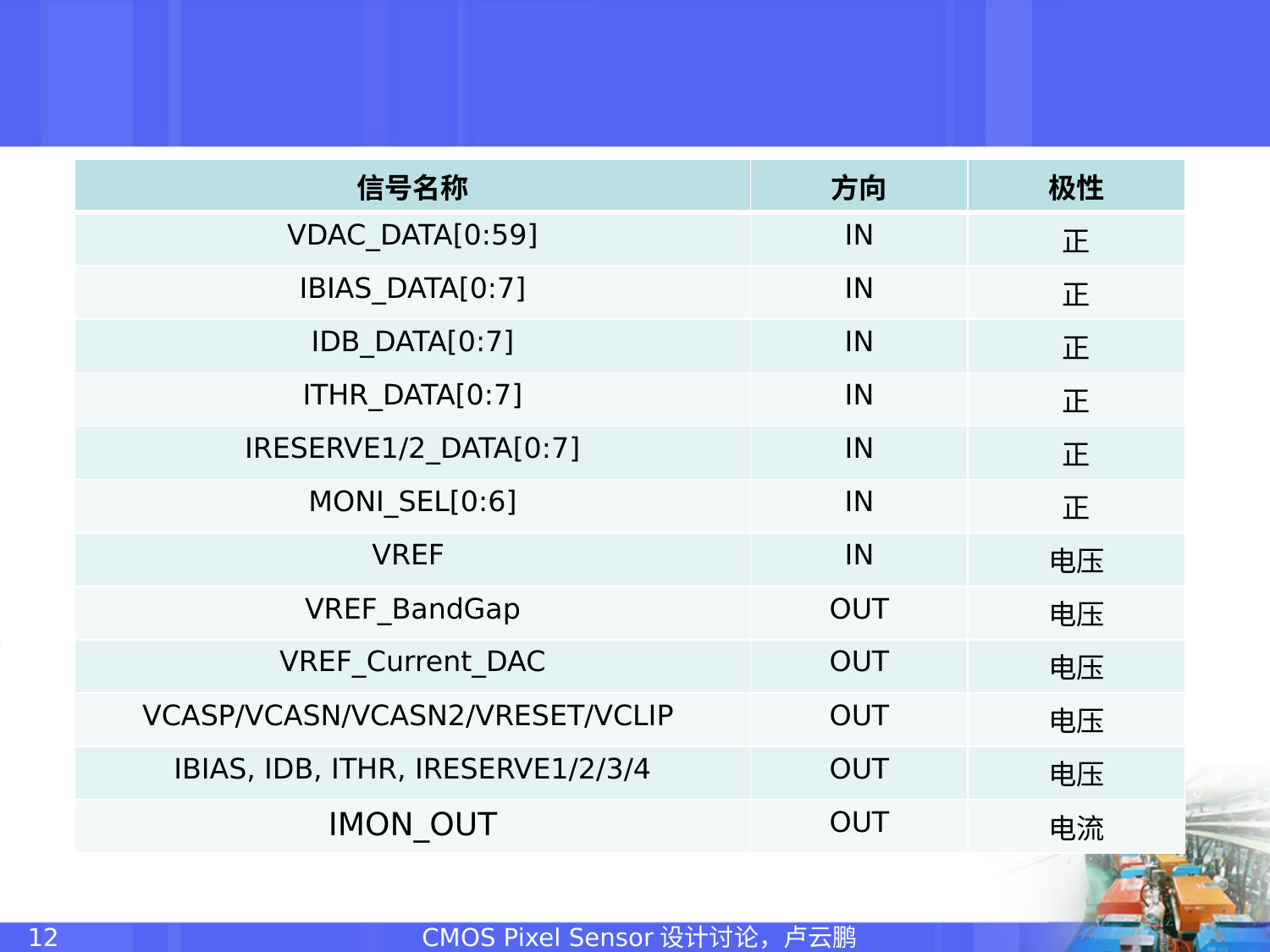

| 信号名称 | 方向 | 极性 |
| --- | --- | --- |
| VDAC\_DATA[0:59] | IN | 正 |
| IBIAS\_DATA[0:7] | IN | 正 |
| IDB\_DATA[0:7] | IN | 正 |
| ITHR\_DATA[0:7] | IN | 正 |
| IRESERVE1/2\_DATA[0:7] | IN | 正 |
| MONI\_SEL[0:6] | IN | 正 |
| VREF | IN | 电压 |
| VREF\_BandGap | OUT | 电压 |
| VREF\_Current\_DAC | OUT | 电压 |
| VCASP/VCASN/VCASN2/VRESET/VCLIP | OUT | 电压 |
| IBIAS, IDB, ITHR, IRESERVE1/2/3/4 | OUT | 电压 |
| IMON\_OUT | OUT | 电流 |
CMOS Pixel Sensor设计讨论，卢云鹏
12